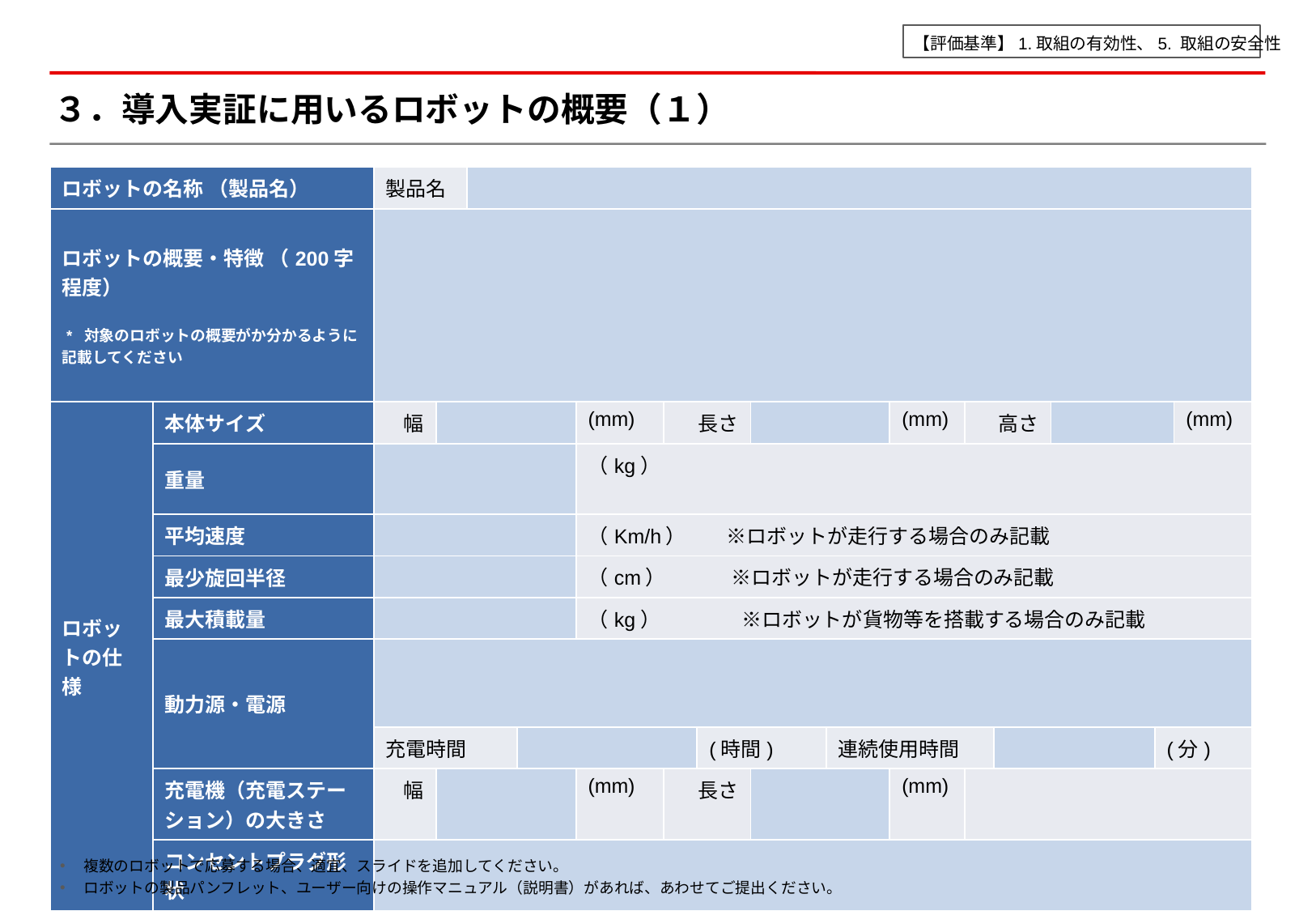

【評価基準】1.取組の有効性、5. 取組の安全性
# ３．導入実証に用いるロボットの概要（１）
| ロボットの名称 （製品名） |  | 製品名 |  |  |  |  |  |  |  |  |  |  |  |  |  |  |
| --- | --- | --- | --- | --- | --- | --- | --- | --- | --- | --- | --- | --- | --- | --- | --- | --- |
| ロボットの概要・特徴 （200字程度） \* 対象のロボットの概要がか分かるように記載してください |  |  |  |  |  |  |  |  |  |  |  |  |  |  |  |  |
| ロボットの仕様 | 本体サイズ | 幅 |  |  |  | (mm) | 長さ |  |  |  | (mm) | 高さ |  |  |  | (mm) |
|  | 重量 |  |  |  |  | （kg） |  |  |  |  |  |  |  |  |  |  |
|  | 平均速度 |  |  |  |  | （Km/h）　　※ロボットが走行する場合のみ記載 |  |  |  |  |  |  |  |  |  |  |
|  | 最少旋回半径 |  |  |  |  | （cm）　　　 ※ロボットが走行する場合のみ記載 |  |  |  |  |  |  |  |  |  |  |
|  | 最大積載量 |  |  |  |  | （kg）　　　　※ロボットが貨物等を搭載する場合のみ記載 |  |  |  |  |  |  |  |  |  |  |
|  | 動力源・電源 |  | コンセント（常時接続） |  |  |  |  |  | 充電 |  |  |  |  | その他 |  |  |
|  |  | 充電時間 |  |  |  |  |  | (時間) | 時間 | 連続使用時間 |  |  |  |  | (分) | (分) |
|  | 充電機（充電ステーション）の大きさ | 幅 |  |  |  | (mm) | 長さ |  |  |  | (mm) |  |  |  |  | (mm) |
|  | コンセントプラグ形状 |  |  |  |  |  |  |  |  |  |  |  |  |  |  |  |
複数のロボットで応募する場合、適宜、スライドを追加してください。
ロボットの製品パンフレット、ユーザー向けの操作マニュアル（説明書）があれば、あわせてご提出ください。